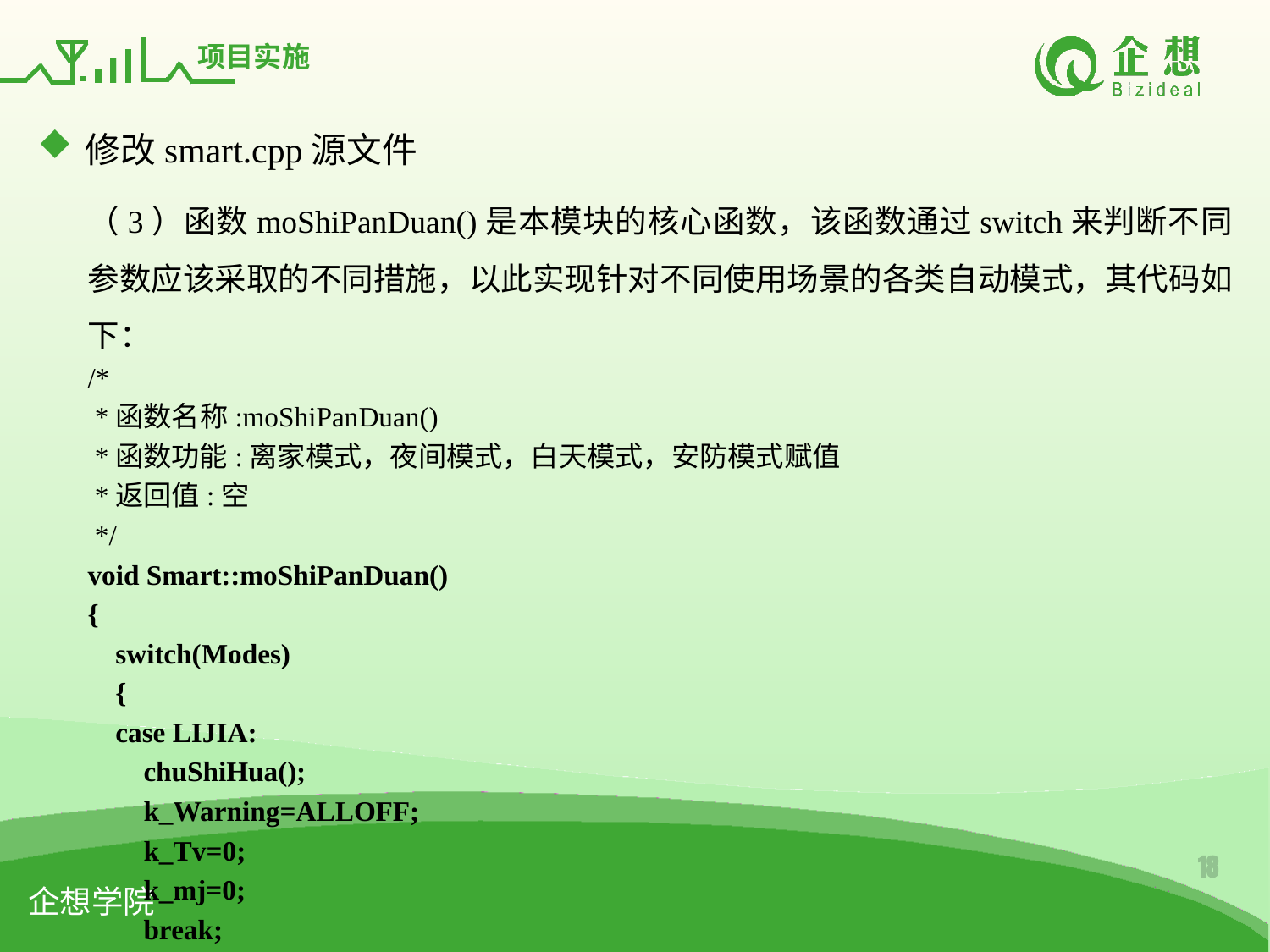

# 项目实施
修改smart.cpp源文件
（3）函数moShiPanDuan()是本模块的核心函数，该函数通过switch来判断不同参数应该采取的不同措施，以此实现针对不同使用场景的各类自动模式，其代码如下：
/*
 *函数名称:moShiPanDuan()
 *函数功能:离家模式，夜间模式，白天模式，安防模式赋值
 *返回值:空
 */
void Smart::moShiPanDuan()
{
    switch(Modes)
    {
    case LIJIA:
        chuShiHua();
        k_Warning=ALLOFF;
        k_Tv=0;
        k_mj=0;
        break;
18